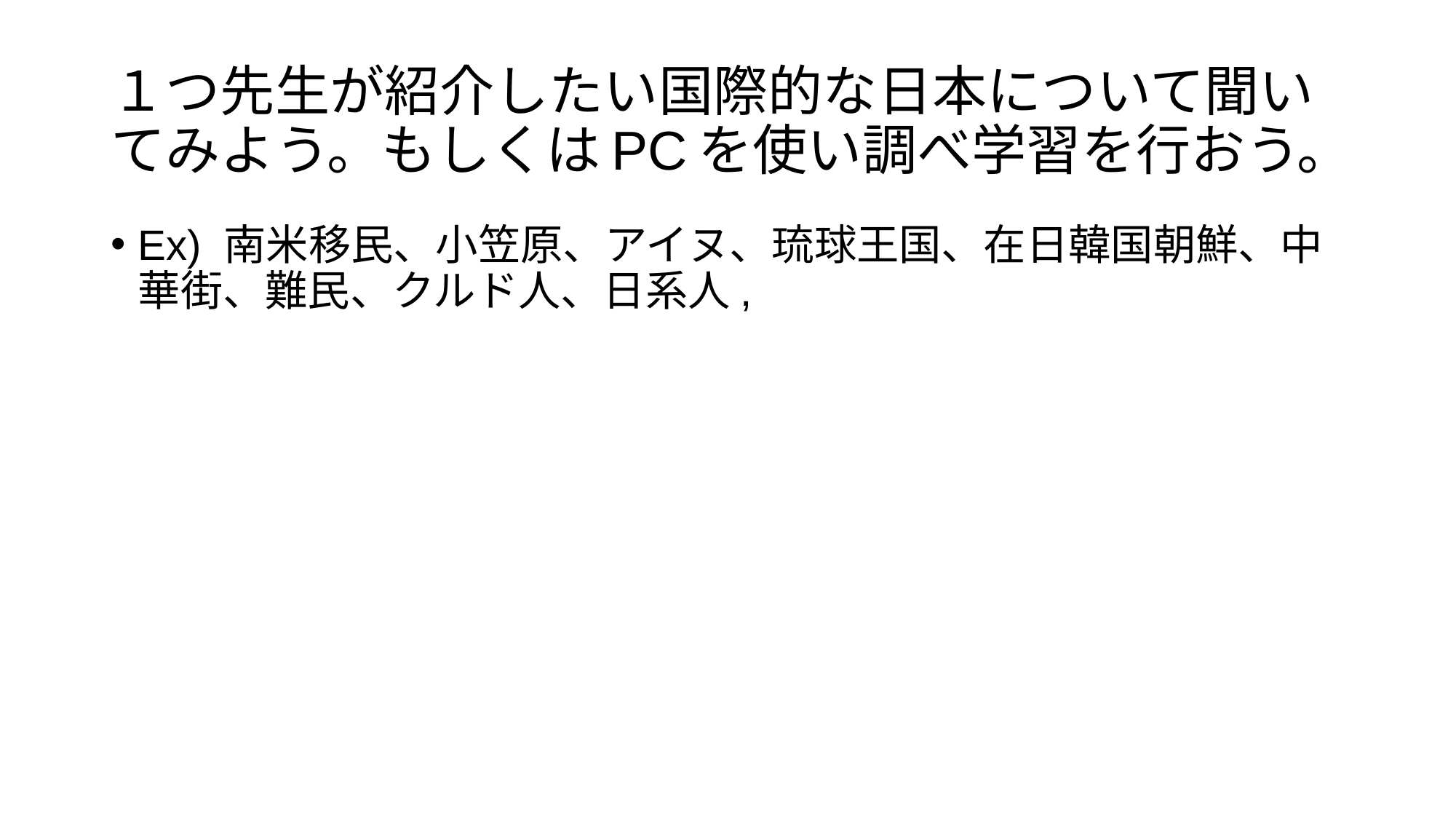

# １つ先生が紹介したい国際的な日本について聞いてみよう。もしくはPCを使い調べ学習を行おう。
Ex) 南米移民、小笠原、アイヌ、琉球王国、在日韓国朝鮮、中華街、難民、クルド人、日系人,